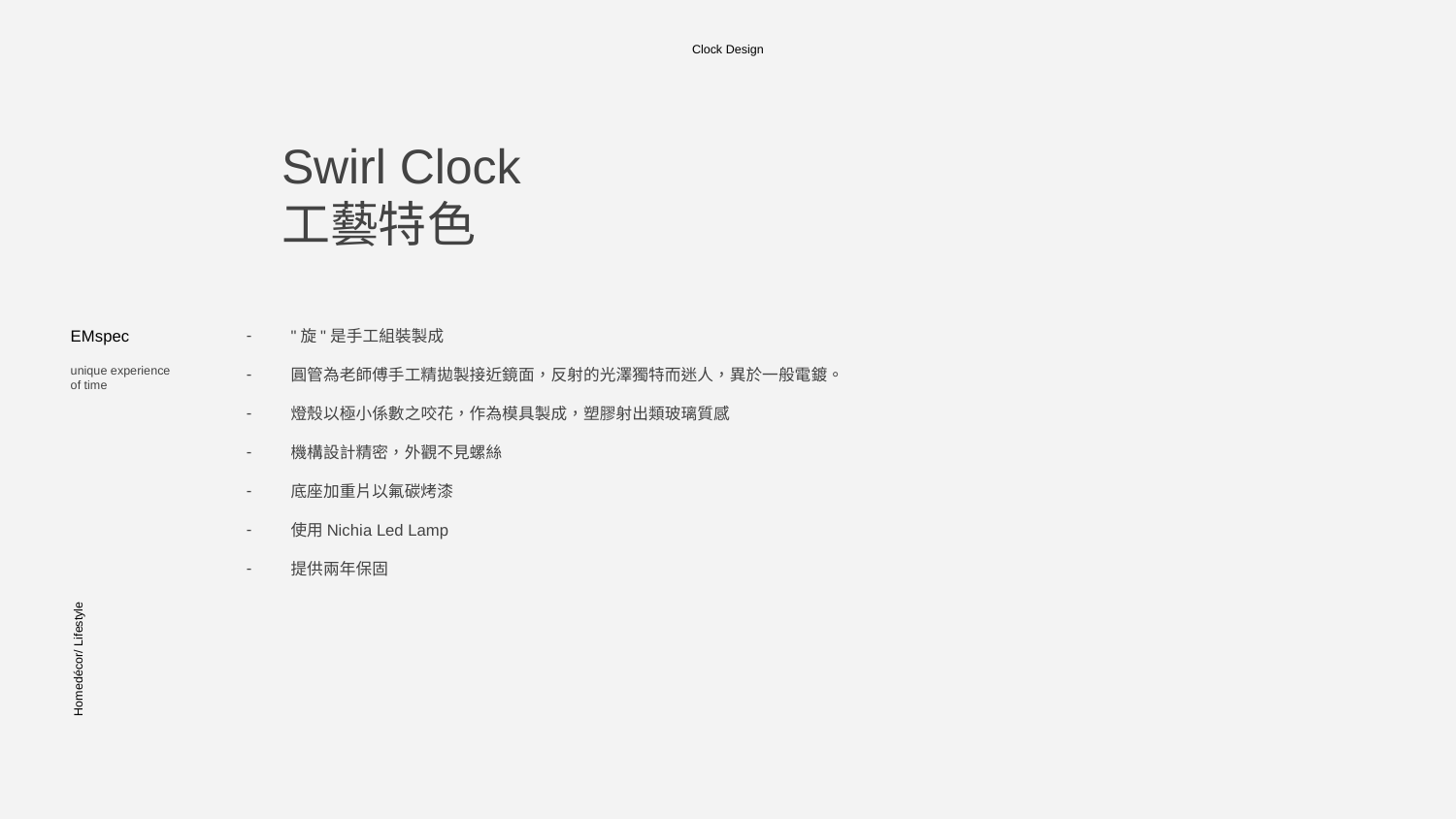

Clock Design
Swirl Clock
工藝特色
EMspec
"旋"是手工組裝製成

圓管為老師傅手工精拋製接近鏡面，反射的光澤獨特而迷人，異於一般電鍍。

燈殼以極小係數之咬花，作為模具製成，塑膠射出類玻璃質感

機構設計精密，外觀不見螺絲

底座加重片以氟碳烤漆

使用Nichia Led Lamp

提供兩年保固

unique experience
of time
Homedécor/ Lifestyle